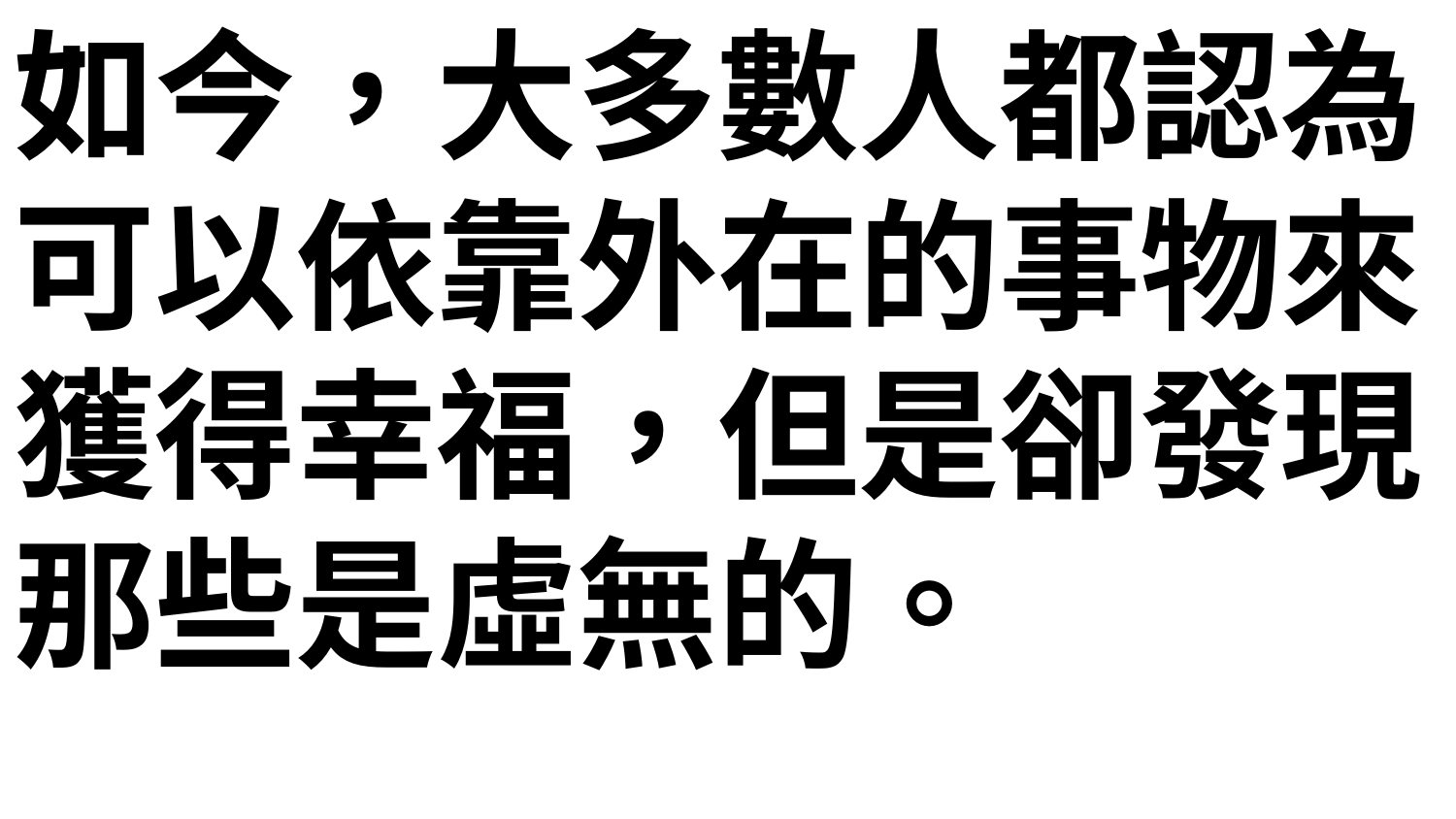

如今，大多數人都認為可以依靠外在的事物來獲得幸福，但是卻發現那些是虛無的。